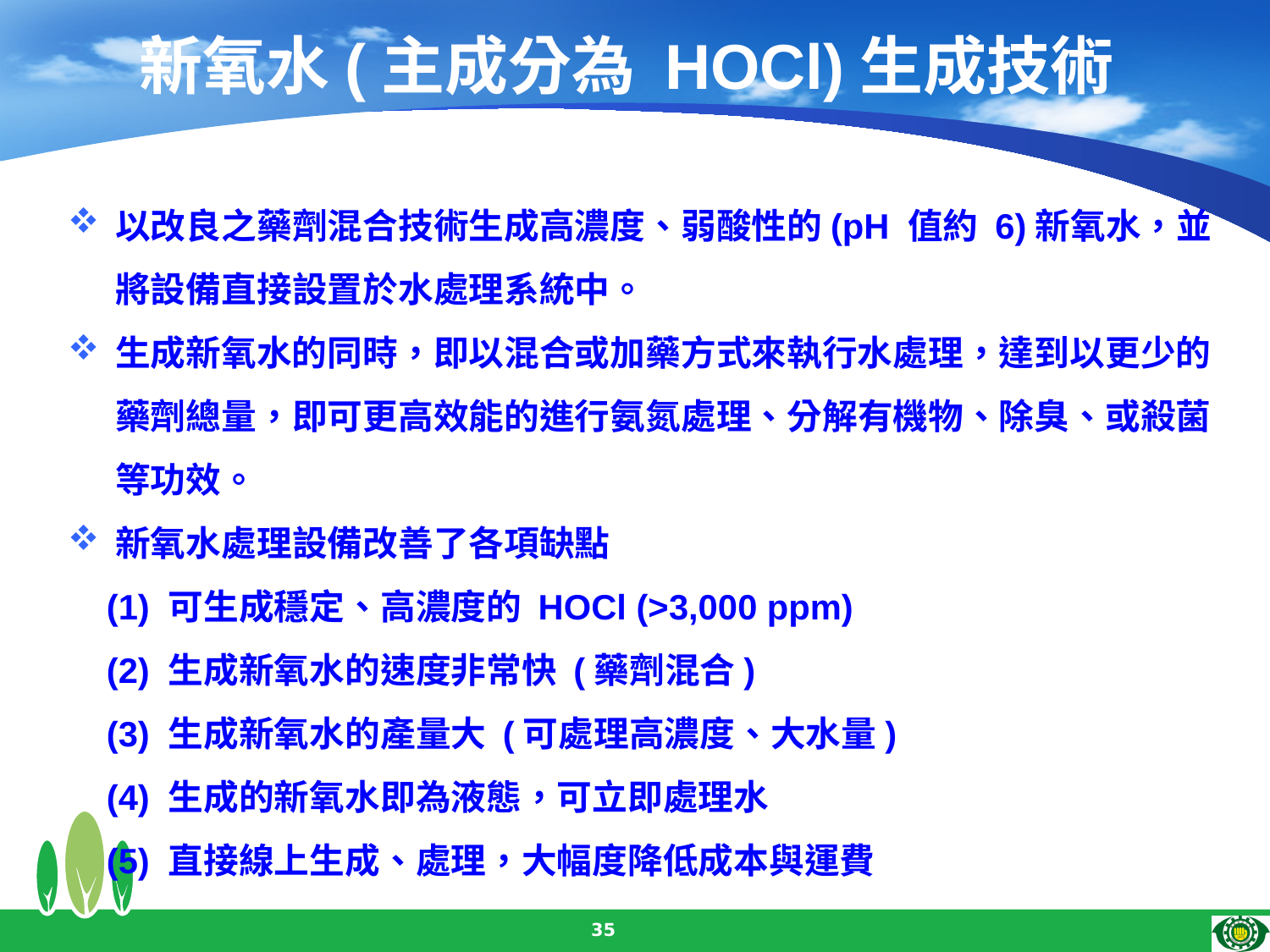

# 新氧水(主成分為 HOCl)生成技術
以改良之藥劑混合技術生成高濃度、弱酸性的(pH 值約 6)新氧水，並將設備直接設置於水處理系統中。
生成新氧水的同時，即以混合或加藥方式來執行水處理，達到以更少的藥劑總量，即可更高效能的進行氨氮處理、分解有機物、除臭、或殺菌等功效。
新氧水處理設備改善了各項缺點
    (1) 可生成穩定、高濃度的 HOCl (>3,000 ppm)
    (2) 生成新氧水的速度非常快 (藥劑混合)
    (3) 生成新氧水的產量大 (可處理高濃度、大水量)
    (4) 生成的新氧水即為液態，可立即處理水
    (5) 直接線上生成、處理，大幅度降低成本與運費
35